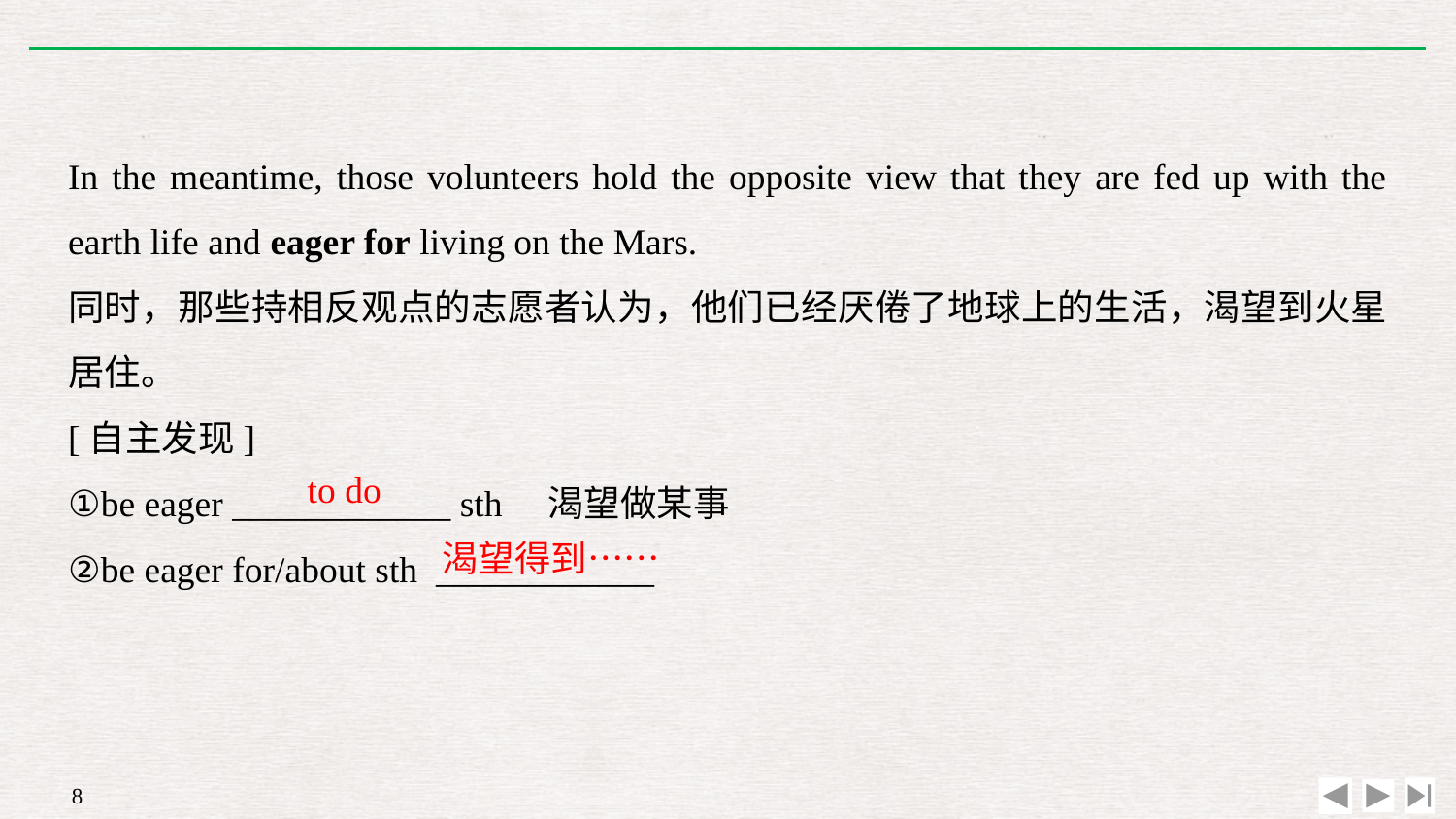

In the meantime, those volunteers hold the opposite view that they are fed up with the earth life and eager for living on the Mars.
同时，那些持相反观点的志愿者认为，他们已经厌倦了地球上的生活，渴望到火星居住。
[自主发现]
①be eager ____________ sth　渴望做某事
②be eager for/about sth  ____________
to do
渴望得到……